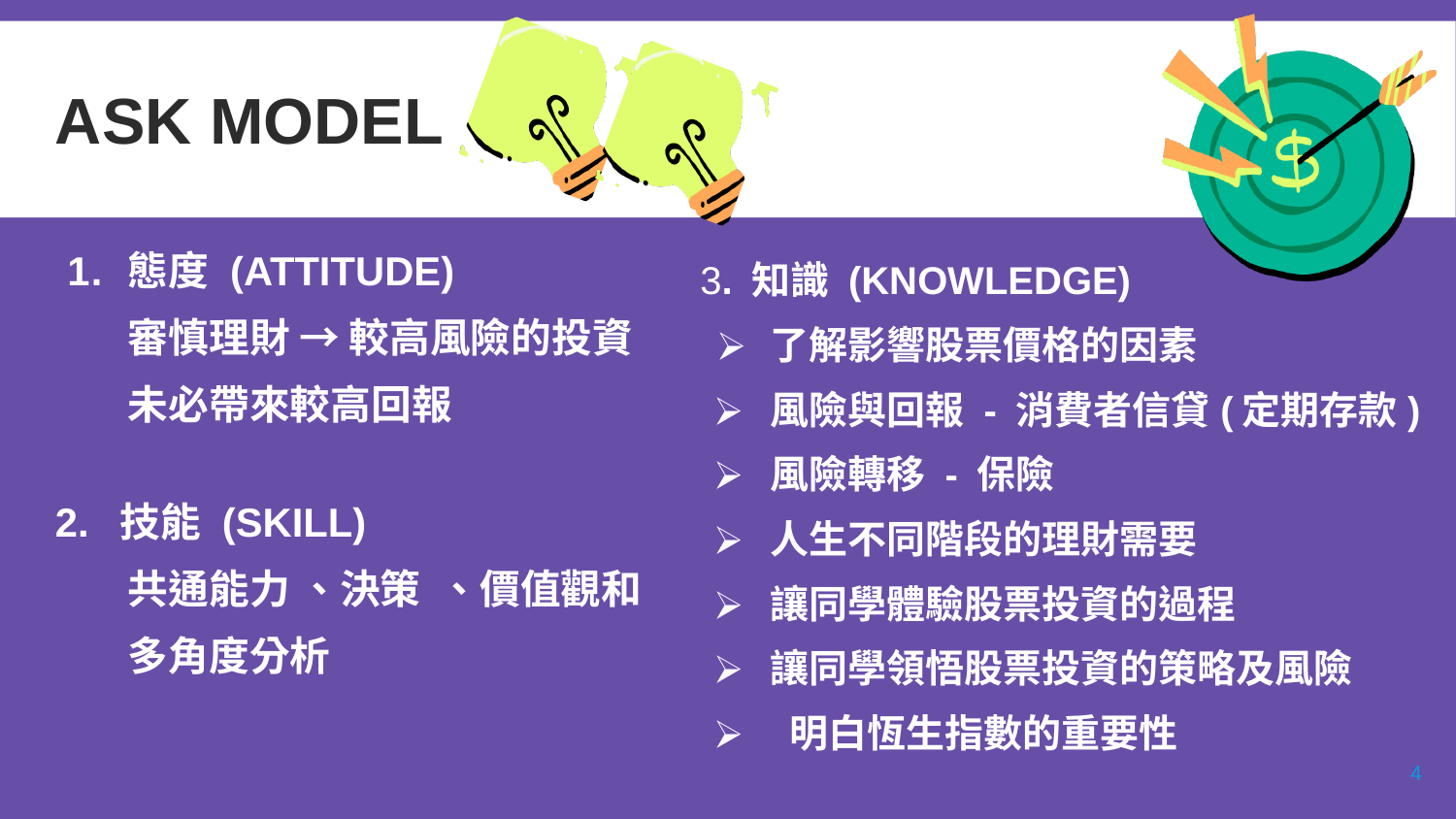

# ASK MODEL
態度 (ATTITUDE)
審慎理財 → 較⾼風險的投資未必帶來較⾼回報

2.  技能 (SKILL)
共通能力 、決策  、價值觀和 多角度分析
3. 知識 (KNOWLEDGE)
了解影響股票價格的因素
風險與回報 - 消費者信貸(定期存款)
風險轉移 - 保險
人生不同階段的理財需要
讓同學體驗股票投資的過程
讓同學領悟股票投資的策略及風險
 明白恆生指數的重要性
4